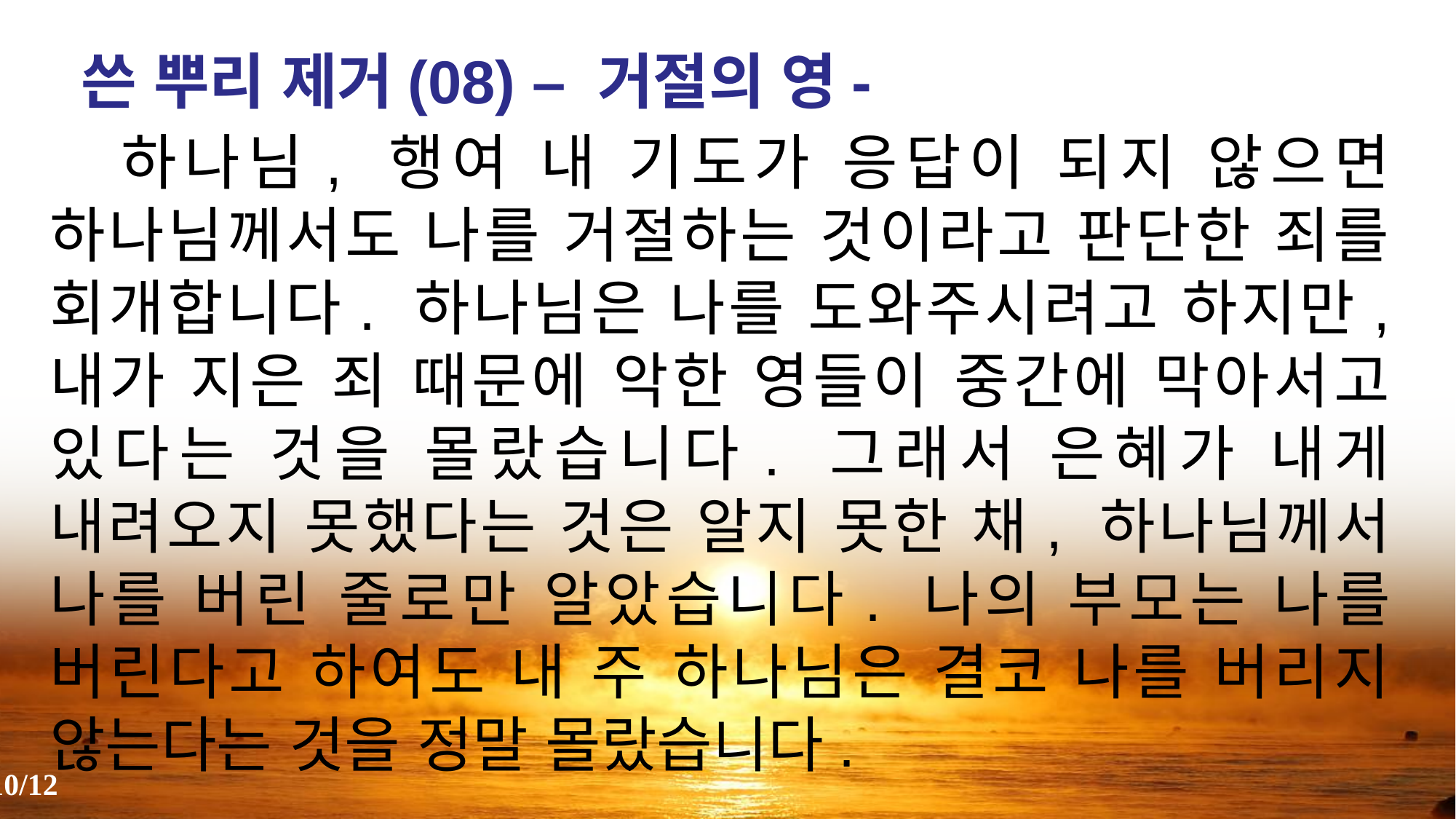

쓴 뿌리 제거(08) – 거절의 영-
  하나님, 행여 내 기도가 응답이 되지 않으면 하나님께서도 나를 거절하는 것이라고 판단한 죄를 회개합니다. 하나님은 나를 도와주시려고 하지만, 내가 지은 죄 때문에 악한 영들이 중간에 막아서고 있다는 것을 몰랐습니다. 그래서 은혜가 내게 내려오지 못했다는 것은 알지 못한 채, 하나님께서 나를 버린 줄로만 알았습니다. 나의 부모는 나를 버린다고 하여도 내 주 하나님은 결코 나를 버리지 않는다는 것을 정말 몰랐습니다.